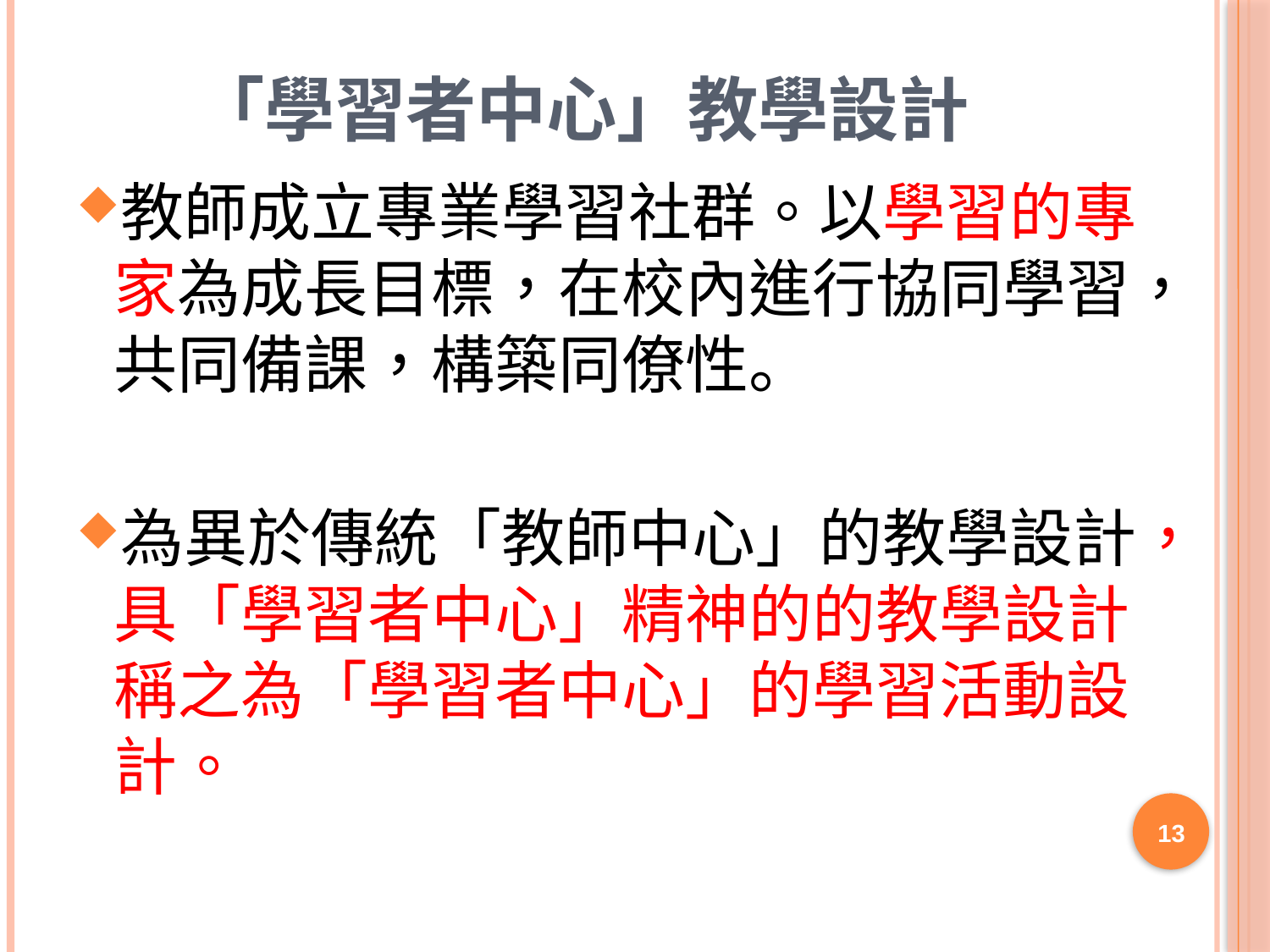

# 「學習者中心」教學設計
教師成立專業學習社群。以學習的專家為成長目標，在校內進行協同學習，共同備課，構築同僚性。

為異於傳統「教師中心」的教學設計，具「學習者中心」精神的的教學設計稱之為「學習者中心」的學習活動設計。

13